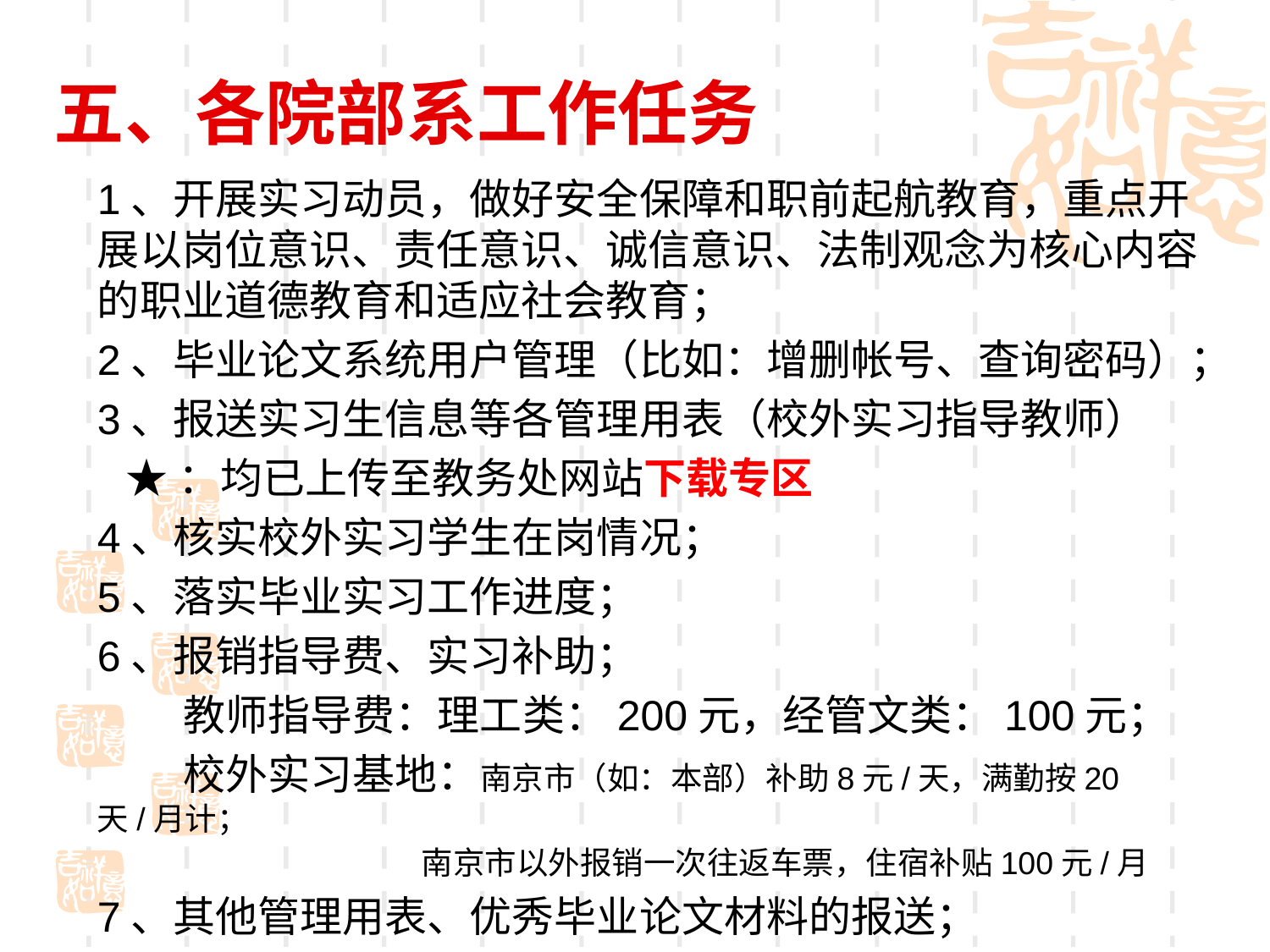

# 五、各院部系工作任务
1、开展实习动员，做好安全保障和职前起航教育，重点开展以岗位意识、责任意识、诚信意识、法制观念为核心内容的职业道德教育和适应社会教育；
2、毕业论文系统用户管理（比如：增删帐号、查询密码）；
3、报送实习生信息等各管理用表（校外实习指导教师）
   ★：均已上传至教务处网站下载专区
4、核实校外实习学生在岗情况；
5、落实毕业实习工作进度；
6、报销指导费、实习补助；
        教师指导费：理工类：200元，经管文类：100元；
        校外实习基地：南京市（如：本部）补助8元/天，满勤按20天/月计；
                                            南京市以外报销一次往返车票，住宿补贴100元/月
7、其他管理用表、优秀毕业论文材料的报送；